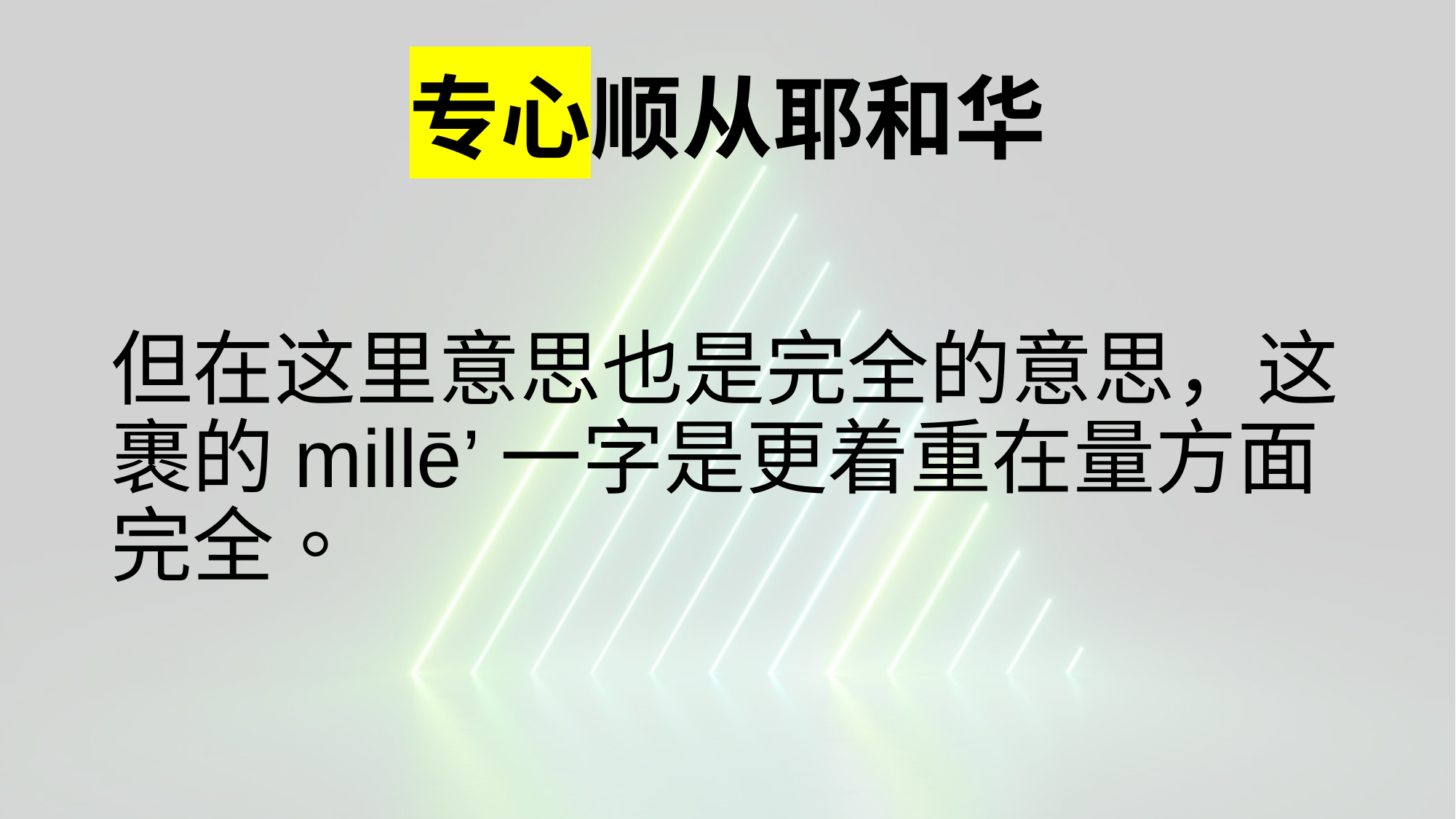

# 专心顺从耶和华
但在这里意思也是完全的意思，这裹的millē’一字是更着重在量方面完全。